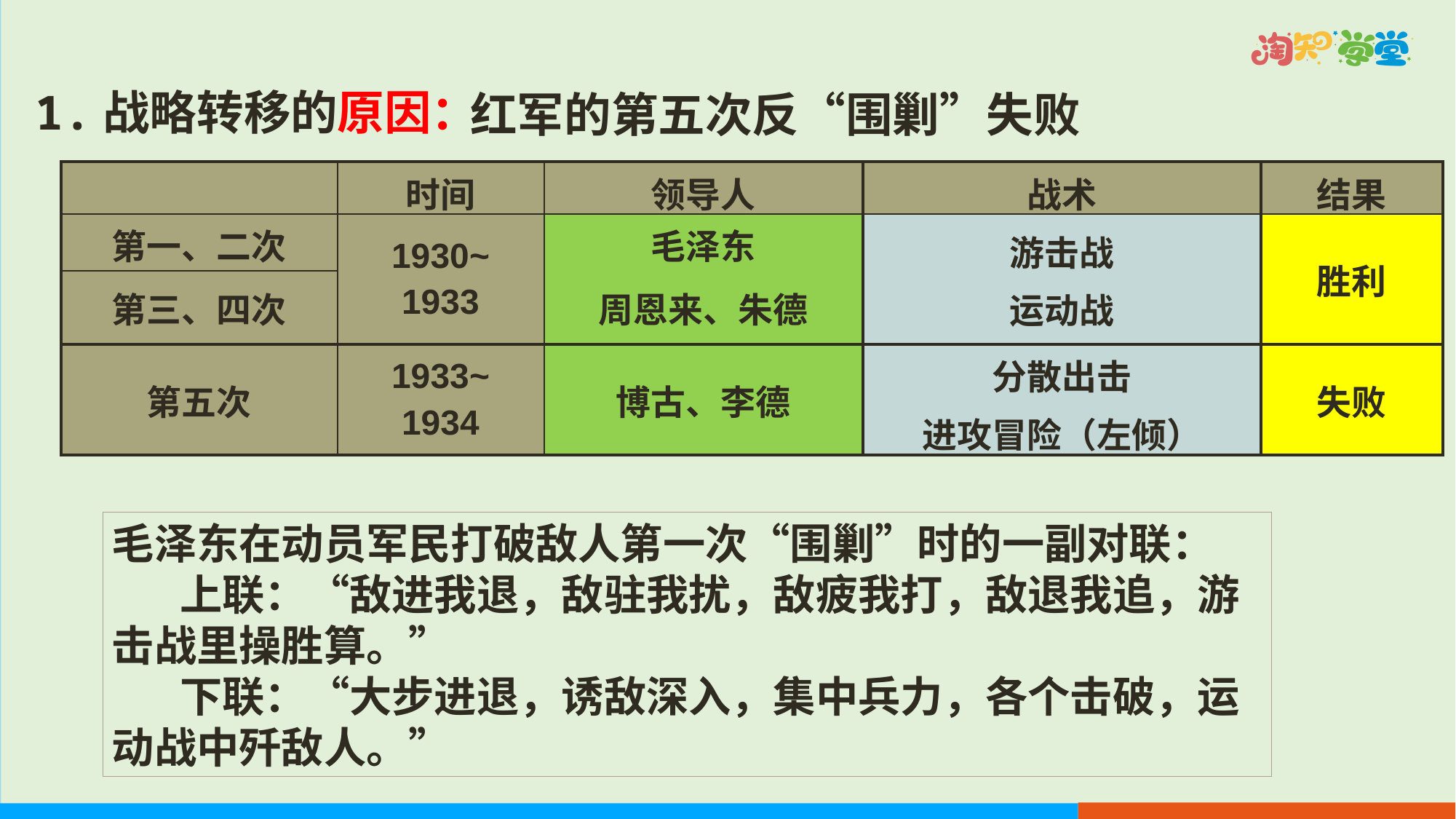

1.战略转移的原因：
红军的第五次反“围剿”失败
|  | 时间 | 领导人 | 战术 | 结果 |
| --- | --- | --- | --- | --- |
| 第一、二次 | 1930~ 1933 | 毛泽东 | 游击战 运动战 | 胜利 |
|  |  | 周恩来、朱德 |  |  |
| 第三、四次 |  |  |  |  |
| 第五次 | 1933~ 1934 | 博古、李德 | 分散出击 进攻冒险（左倾） | 失败 |
毛泽东在动员军民打破敌人第一次“围剿”时的一副对联：
      上联：“敌进我退，敌驻我扰，敌疲我打，敌退我追，游击战里操胜算。”
      下联：“大步进退，诱敌深入，集中兵力，各个击破，运动战中歼敌人。”